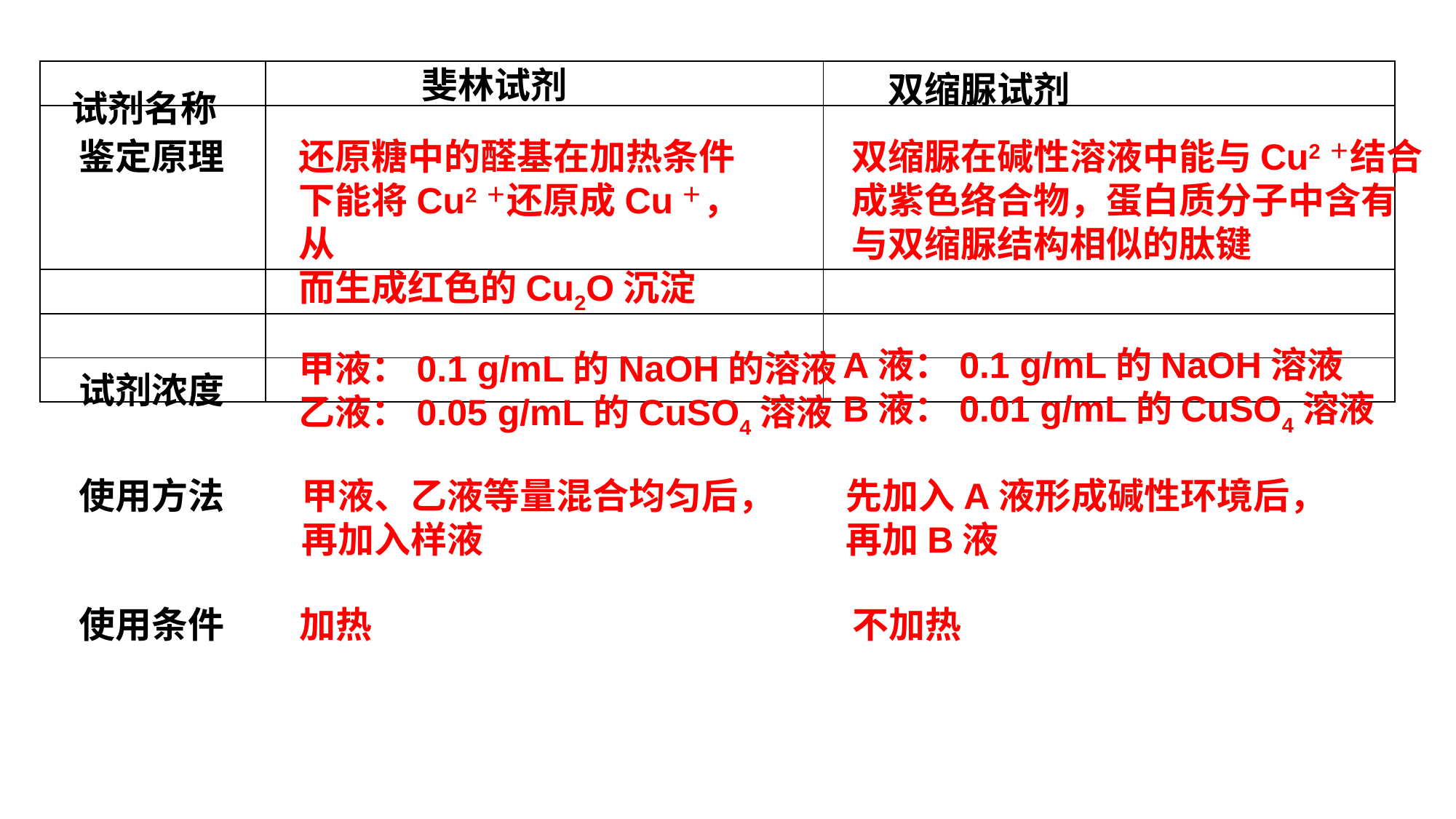

斐林试剂
试剂名称
|  |  |  |
| --- | --- | --- |
|  |  |  |
|  |  |  |
|  |  |  |
|  |  |  |
双缩脲试剂
鉴定原理
还原糖中的醛基在加热条件
下能将Cu2＋还原成Cu＋，从
而生成红色的Cu2O沉淀
双缩脲在碱性溶液中能与Cu2＋结合
成紫色络合物，蛋白质分子中含有
与双缩脲结构相似的肽键
试剂浓度
甲液：0.1 g/mL的NaOH的溶液
乙液：0.05 g/mL的CuSO4溶液
A液：0.1 g/mL的NaOH溶液
B液：0.01 g/mL的CuSO4溶液
使用方法
甲液、乙液等量混合均匀后，
再加入样液
先加入A液形成碱性环境后，
再加B液
使用条件
加热
不加热